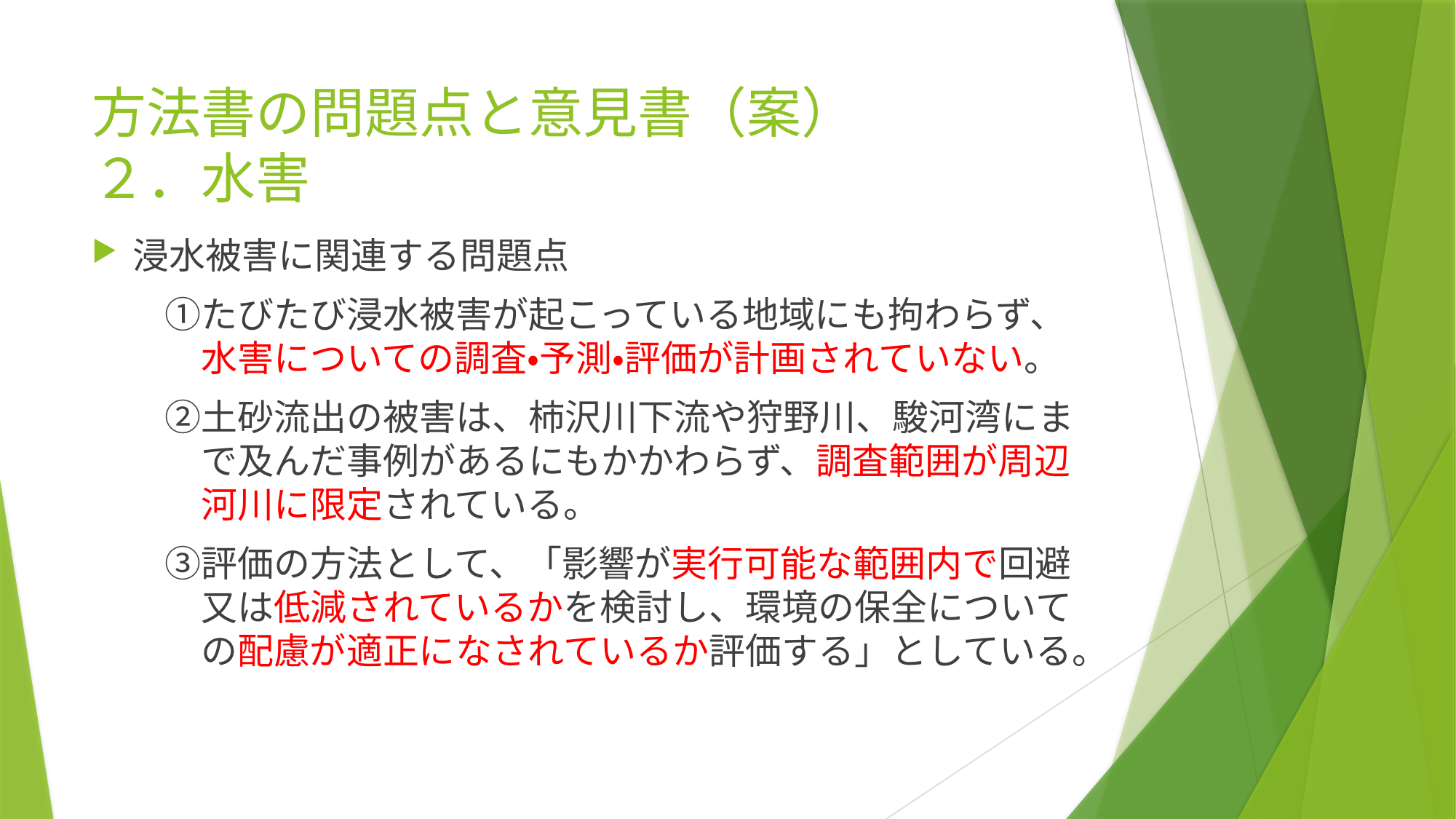

# 方法書の問題点と意見書（案） ２．水害
浸水被害に関連する問題点
　　①たびたび浸水被害が起こっている地域にも拘わらず、
　　　水害についての調査・予測・評価が計画されていない。
　　②土砂流出の被害は、柿沢川下流や狩野川、駿河湾にま
　　　で及んだ事例があるにもかかわらず、調査範囲が周辺
　　　河川に限定されている。
　　③評価の方法として、「影響が実行可能な範囲内で回避
　　　又は低減されているかを検討し、環境の保全について
　　　の配慮が適正になされているか評価する」としている。